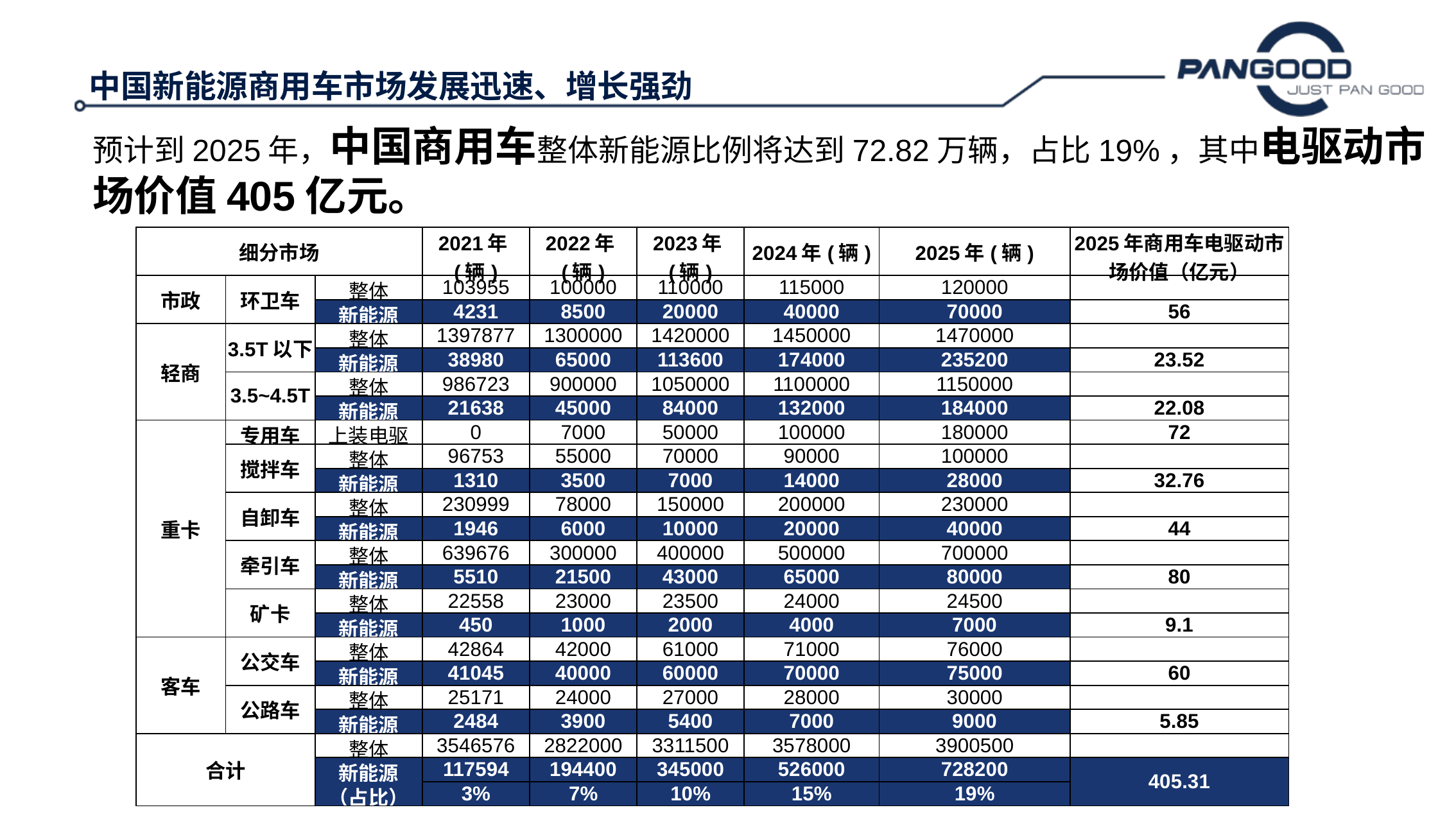

中国新能源商用车市场发展迅速、增长强劲
预计到2025年，中国商用车整体新能源比例将达到72.82万辆，占比19%，其中电驱动市场价值405亿元。
| 细分市场 |  |  | 2021年(辆) | 2022年(辆) | 2023年(辆) | 2024年(辆) | 2025年(辆) | 2025年商用车电驱动市场价值（亿元） |
| --- | --- | --- | --- | --- | --- | --- | --- | --- |
| 市政 | 环卫车 | 整体 | 103955 | 100000 | 110000 | 115000 | 120000 |  |
|  |  | 新能源 | 4231 | 8500 | 20000 | 40000 | 70000 | 56 |
| 轻商 | 3.5T以下 | 整体 | 1397877 | 1300000 | 1420000 | 1450000 | 1470000 |  |
|  |  | 新能源 | 38980 | 65000 | 113600 | 174000 | 235200 | 23.52 |
|  | 3.5~4.5T | 整体 | 986723 | 900000 | 1050000 | 1100000 | 1150000 |  |
|  |  | 新能源 | 21638 | 45000 | 84000 | 132000 | 184000 | 22.08 |
| 重卡 | 专用车 | 上装电驱 | 0 | 7000 | 50000 | 100000 | 180000 | 72 |
|  | 搅拌车 | 整体 | 96753 | 55000 | 70000 | 90000 | 100000 |  |
|  |  | 新能源 | 1310 | 3500 | 7000 | 14000 | 28000 | 32.76 |
|  | 自卸车 | 整体 | 230999 | 78000 | 150000 | 200000 | 230000 |  |
|  |  | 新能源 | 1946 | 6000 | 10000 | 20000 | 40000 | 44 |
|  | 牵引车 | 整体 | 639676 | 300000 | 400000 | 500000 | 700000 |  |
|  |  | 新能源 | 5510 | 21500 | 43000 | 65000 | 80000 | 80 |
|  | 矿卡 | 整体 | 22558 | 23000 | 23500 | 24000 | 24500 |  |
|  |  | 新能源 | 450 | 1000 | 2000 | 4000 | 7000 | 9.1 |
| 客车 | 公交车 | 整体 | 42864 | 42000 | 61000 | 71000 | 76000 |  |
|  |  | 新能源 | 41045 | 40000 | 60000 | 70000 | 75000 | 60 |
|  | 公路车 | 整体 | 25171 | 24000 | 27000 | 28000 | 30000 |  |
|  |  | 新能源 | 2484 | 3900 | 5400 | 7000 | 9000 | 5.85 |
| 合计 |  | 整体 | 3546576 | 2822000 | 3311500 | 3578000 | 3900500 |  |
|  |  | 新能源 | 117594 | 194400 | 345000 | 526000 | 728200 | 405.31 |
|  |  | （占比） | 3% | 7% | 10% | 15% | 19% |  |